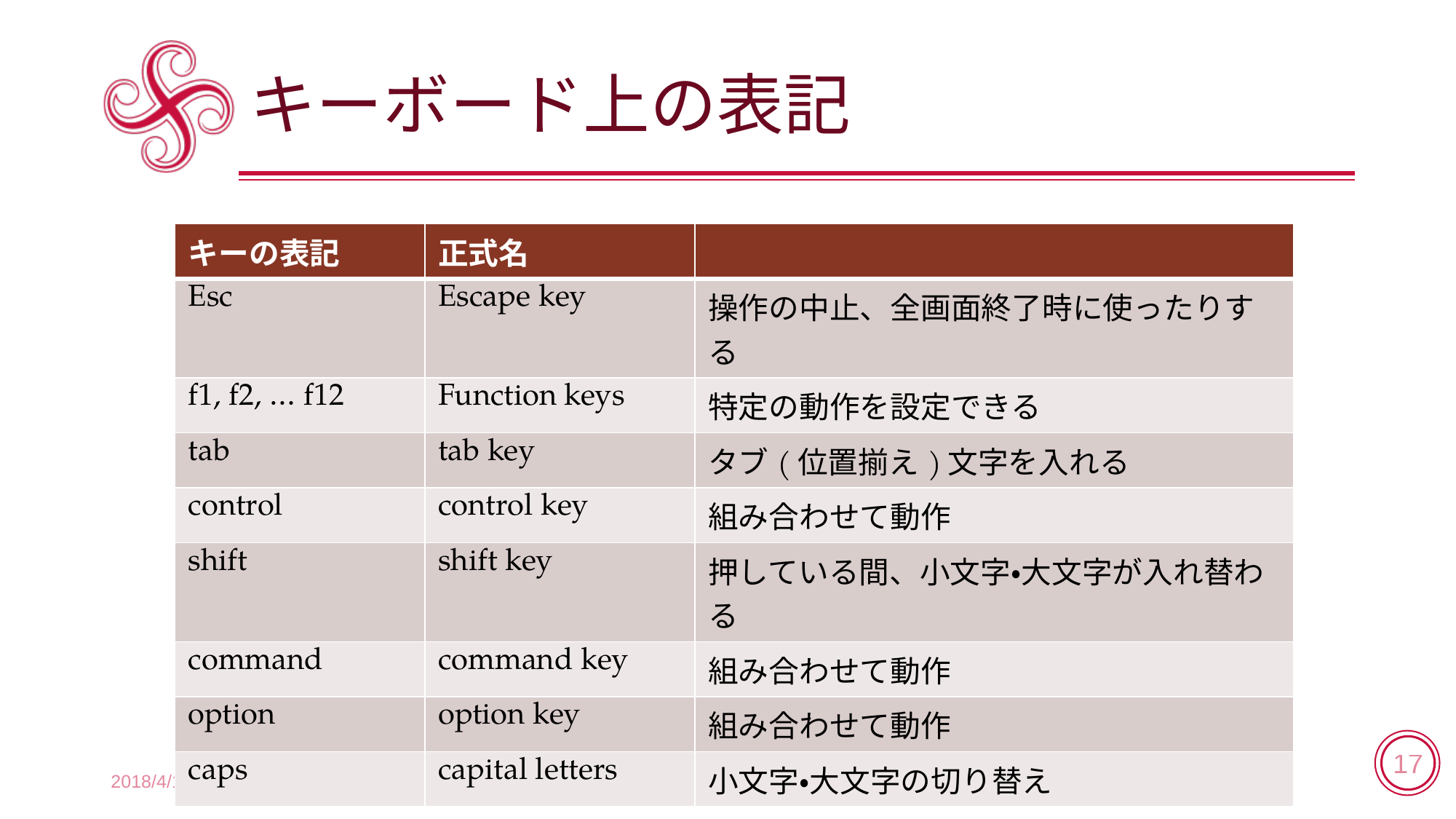

# キーボード上の表記
| キーの表記 | 正式名 |  |
| --- | --- | --- |
| Esc | Escape key | 操作の中止、全画面終了時に使ったりする |
| f1, f2, … f12 | Function keys | 特定の動作を設定できる |
| tab | tab key | タブ(位置揃え)文字を入れる |
| control | control key | 組み合わせて動作 |
| shift | shift key | 押している間、小文字・大文字が入れ替わる |
| command | command key | 組み合わせて動作 |
| option | option key | 組み合わせて動作 |
| caps | capital letters | 小文字・大文字の切り替え |
2018/4/12
情報処理技法（リテラシ）I